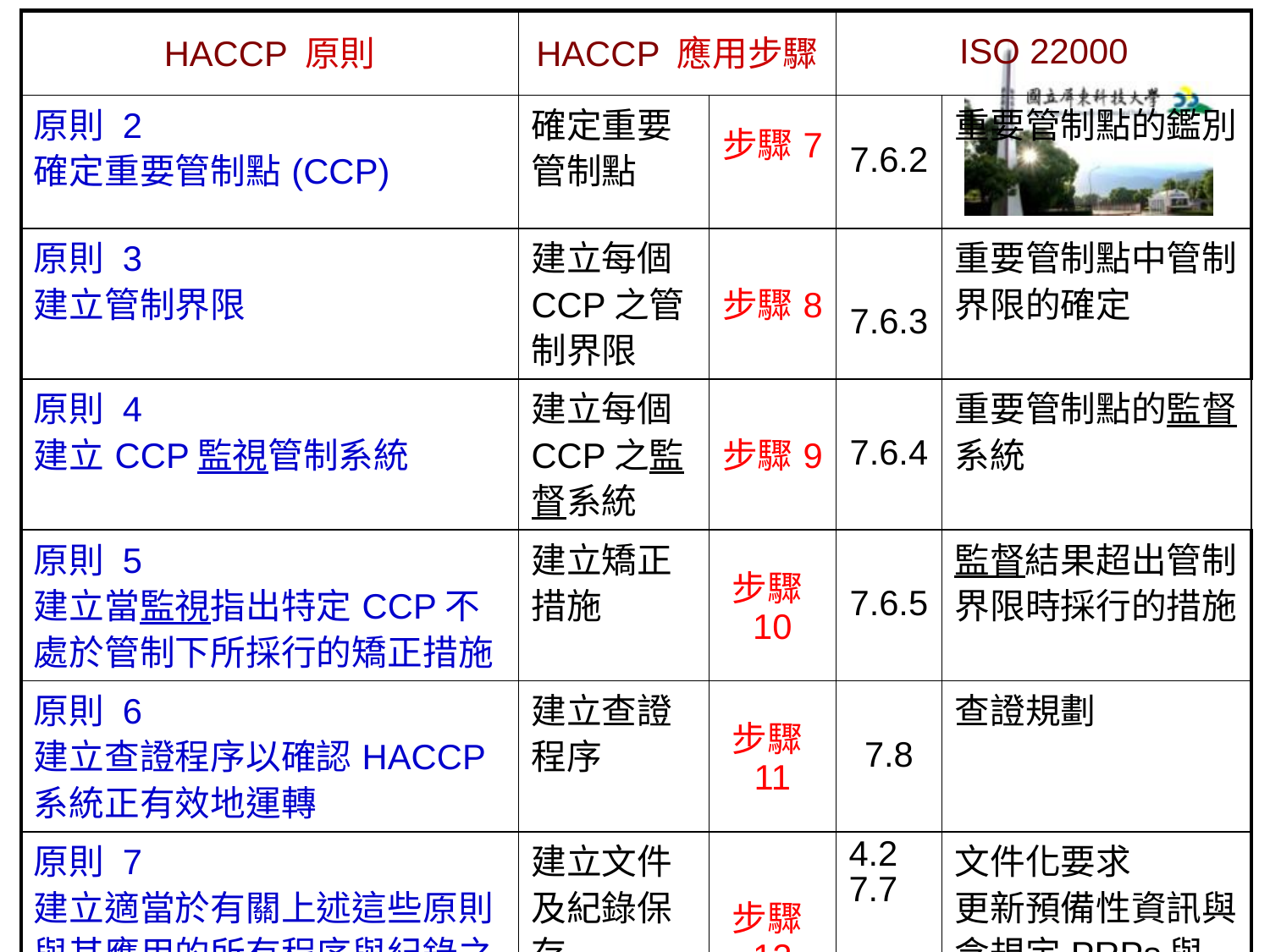

| HACCP 原則 | HACCP 應用步驟 |  | ISO 22000 |  |
| --- | --- | --- | --- | --- |
| 原則 2 確定重要管制點(CCP) | 確定重要管制點 | 步驟7 | 7.6.2 | 重要管制點的鑑別 |
| 原則 3 建立管制界限 | 建立每個CCP之管制界限 | 步驟8 | 7.6.3 | 重要管制點中管制界限的確定 |
| 原則 4 建立CCP監視管制系統 | 建立每個CCP之監督系統 | 步驟9 | 7.6.4 | 重要管制點的監督系統 |
| 原則 5 建立當監視指出特定CCP不處於管制下所採行的矯正措施 | 建立矯正措施 | 步驟10 | 7.6.5 | 監督結果超出管制界限時採行的措施 |
| 原則 6 建立查證程序以確認HACCP系統正有效地運轉 | 建立查證程序 | 步驟11 | 7.8 | 查證規劃 |
| 原則 7 建立適當於有關上述這些原則與其應用的所有程序與紀錄之文件 | 建立文件及紀錄保存 | 步驟12 | 4.2 7.7 | 文件化要求 更新預備性資訊與含規定PRPs與HACCP計畫之文件 |